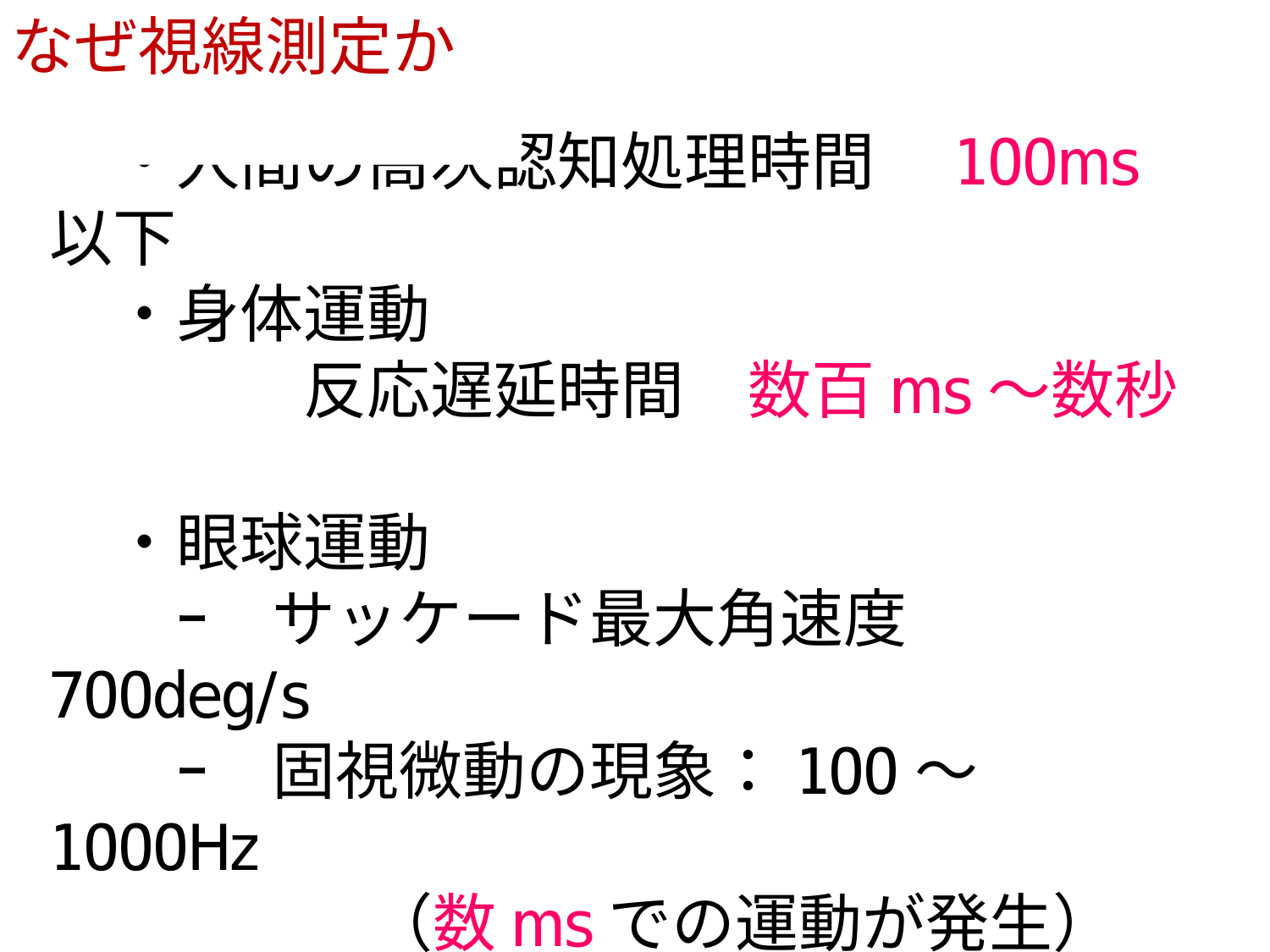

なぜ視線測定か
　・人間の高次認知処理時間　100ms以下
　・身体運動
　　　　反応遅延時間　数百ms～数秒
　・眼球運動
　　ｰ　サッケード最大角速度　700deg/s
　　ｰ　固視微動の現象：100～1000Hz
                 　（数msでの運動が発生）
　　ｰ　意味があるとされる停留時間
　　　　　　　　　（平均100ms～300ms程度）
→　知覚から行為の分析に利用できる
30